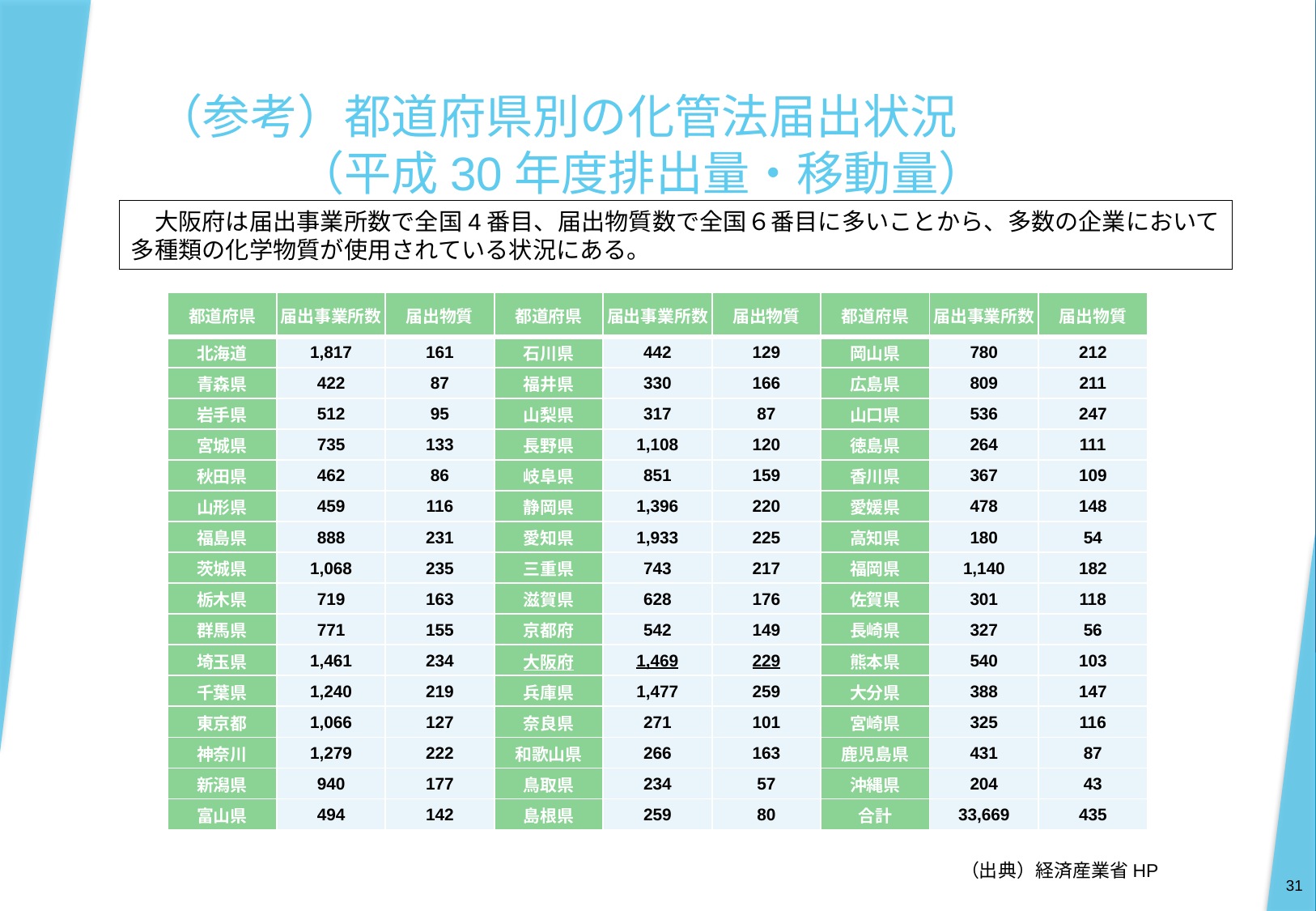

# （参考）都道府県別の化管法届出状況 　　　（平成30年度排出量・移動量）
　大阪府は届出事業所数で全国4番目、届出物質数で全国６番目に多いことから、多数の企業において多種類の化学物質が使用されている状況にある。
| 都道府県 | 届出事業所数 | 届出物質 | 都道府県 | 届出事業所数 | 届出物質 | 都道府県 | 届出事業所数 | 届出物質 |
| --- | --- | --- | --- | --- | --- | --- | --- | --- |
| 北海道 | 1,817 | 161 | 石川県 | 442 | 129 | 岡山県 | 780 | 212 |
| 青森県 | 422 | 87 | 福井県 | 330 | 166 | 広島県 | 809 | 211 |
| 岩手県 | 512 | 95 | 山梨県 | 317 | 87 | 山口県 | 536 | 247 |
| 宮城県 | 735 | 133 | 長野県 | 1,108 | 120 | 徳島県 | 264 | 111 |
| 秋田県 | 462 | 86 | 岐阜県 | 851 | 159 | 香川県 | 367 | 109 |
| 山形県 | 459 | 116 | 静岡県 | 1,396 | 220 | 愛媛県 | 478 | 148 |
| 福島県 | 888 | 231 | 愛知県 | 1,933 | 225 | 高知県 | 180 | 54 |
| 茨城県 | 1,068 | 235 | 三重県 | 743 | 217 | 福岡県 | 1,140 | 182 |
| 栃木県 | 719 | 163 | 滋賀県 | 628 | 176 | 佐賀県 | 301 | 118 |
| 群馬県 | 771 | 155 | 京都府 | 542 | 149 | 長崎県 | 327 | 56 |
| 埼玉県 | 1,461 | 234 | 大阪府 | 1,469 | 229 | 熊本県 | 540 | 103 |
| 千葉県 | 1,240 | 219 | 兵庫県 | 1,477 | 259 | 大分県 | 388 | 147 |
| 東京都 | 1,066 | 127 | 奈良県 | 271 | 101 | 宮崎県 | 325 | 116 |
| 神奈川 | 1,279 | 222 | 和歌山県 | 266 | 163 | 鹿児島県 | 431 | 87 |
| 新潟県 | 940 | 177 | 鳥取県 | 234 | 57 | 沖縄県 | 204 | 43 |
| 富山県 | 494 | 142 | 島根県 | 259 | 80 | 合計 | 33,669 | 435 |

（出典）経済産業省HP
31